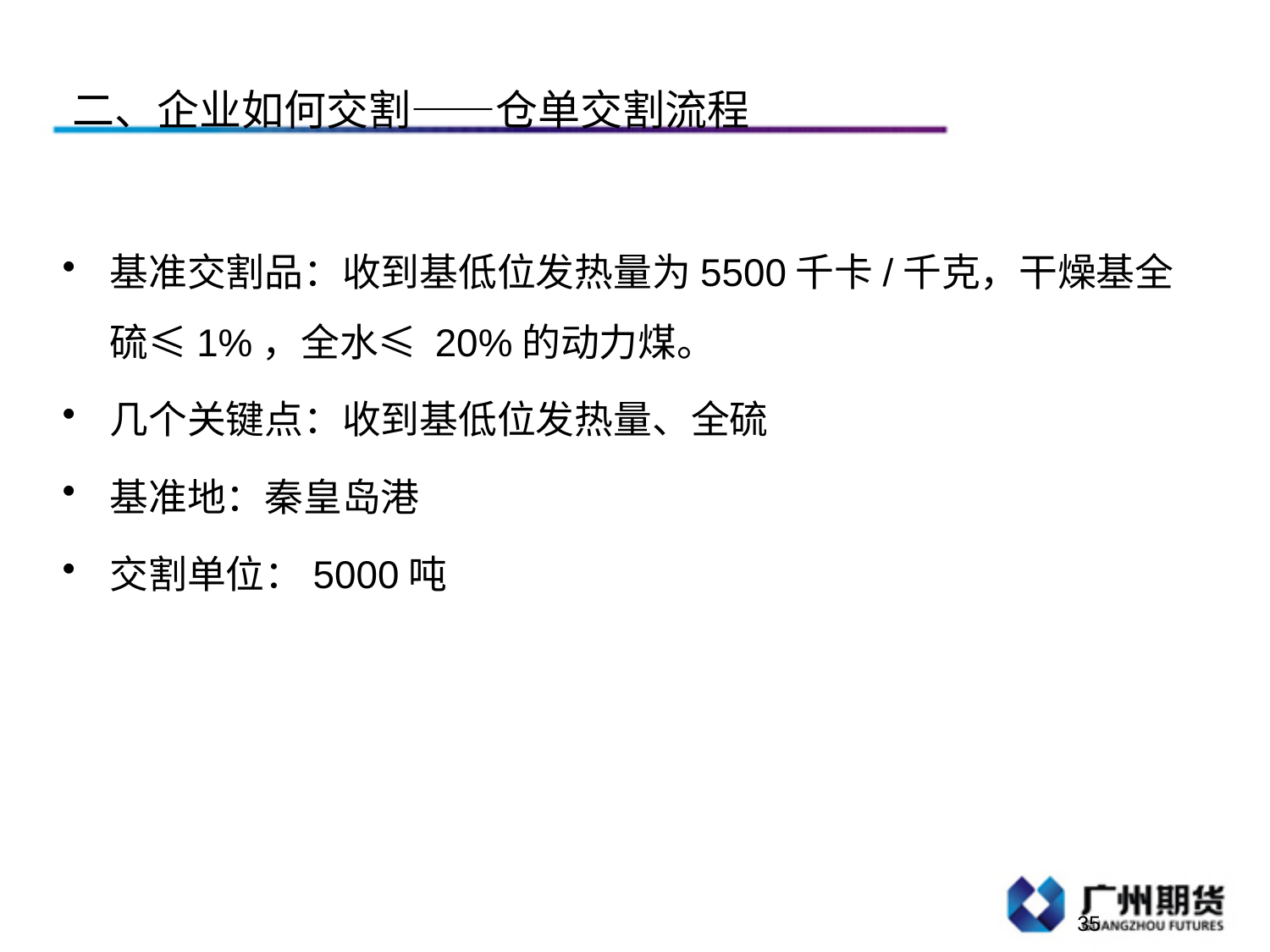

二、企业如何交割——仓单交割流程
基准交割品：收到基低位发热量为5500千卡/千克，干燥基全硫≤1%，全水≤ 20%的动力煤。
几个关键点：收到基低位发热量、全硫
基准地：秦皇岛港
交割单位：5000吨

35